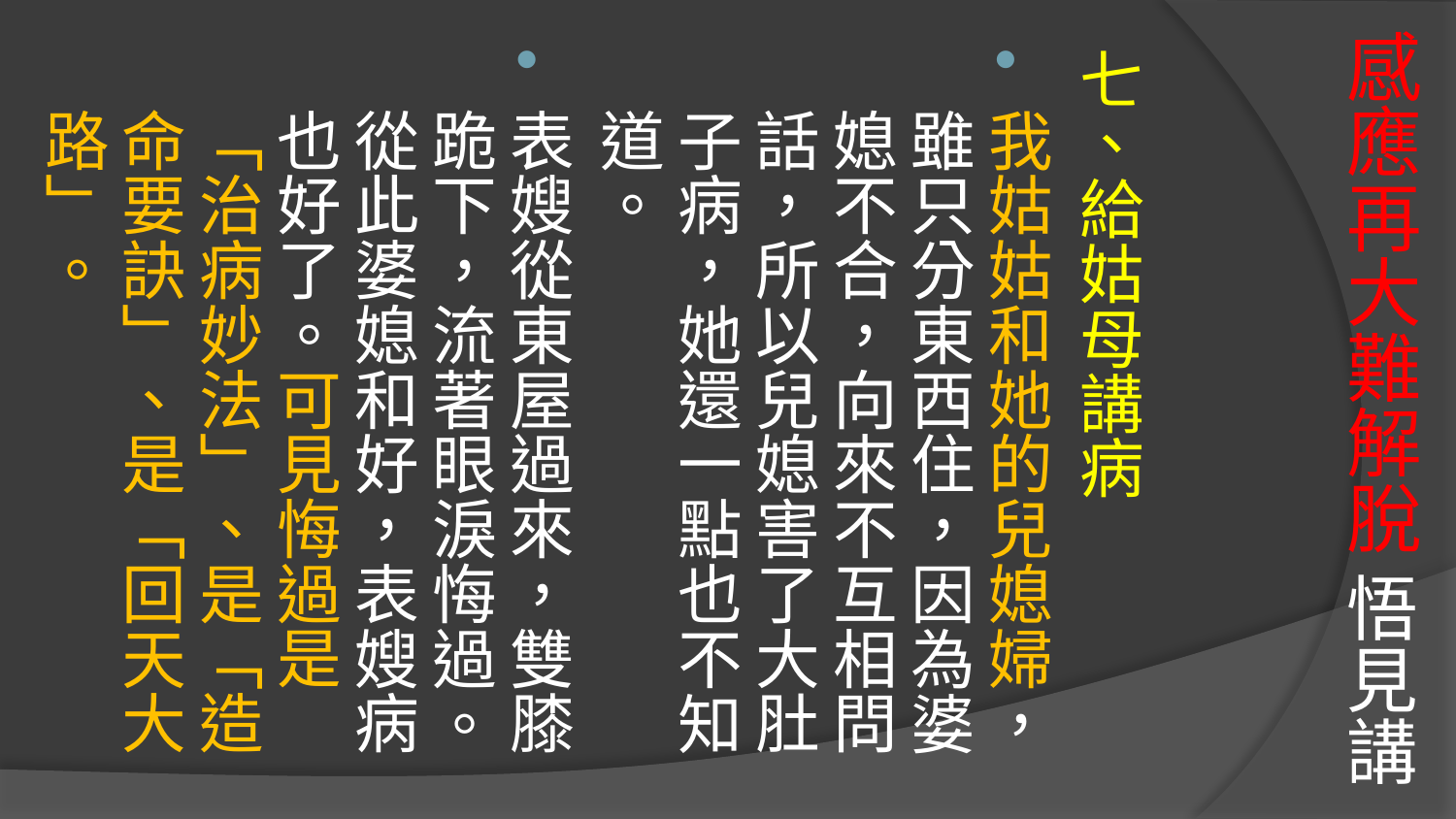

# 感應再大難解脫 悟見講
七、給姑母講病
我姑姑和她的兒媳婦，雖只分東西住，因為婆媳不合，向來不互相問話，所以兒媳害了大肚子病，她還一點也不知道。
表嫂從東屋過來，雙膝跪下，流著眼淚悔過。從此婆媳和好，表嫂病也好了。可見悔過是「治病妙法」、是「造命要訣」、是「回天大路」。